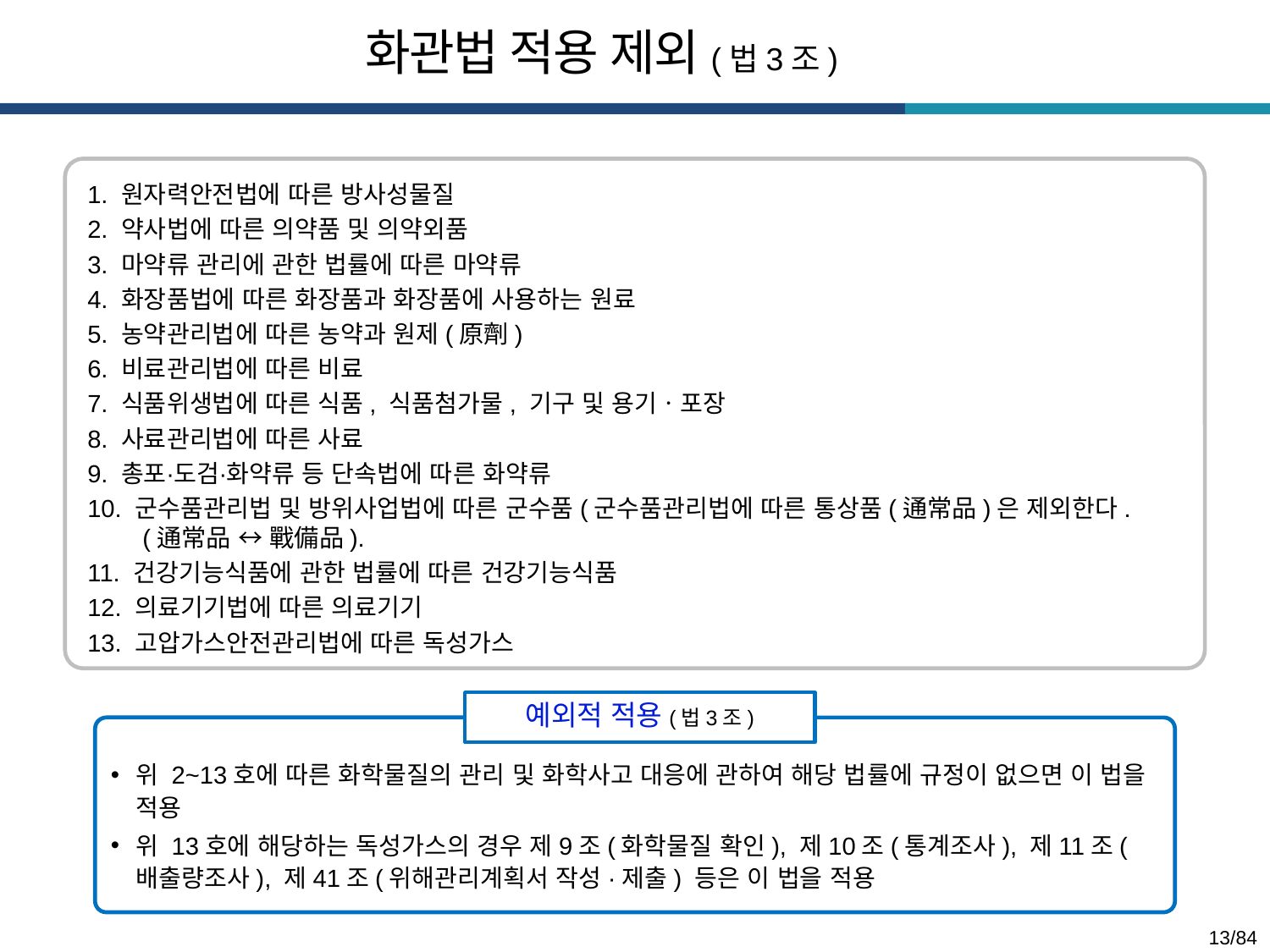

화관법 적용 제외(법3조)

1. 원자력안전법에 따른 방사성물질
2. 약사법에 따른 의약품 및 의약외품
3. 마약류 관리에 관한 법률에 따른 마약류
4. 화장품법에 따른 화장품과 화장품에 사용하는 원료
5. 농약관리법에 따른 농약과 원제(原劑)
6. 비료관리법에 따른 비료
7. 식품위생법에 따른 식품, 식품첨가물, 기구 및 용기ㆍ포장
8. 사료관리법에 따른 사료
9. 총포∙도검∙화약류 등 단속법에 따른 화약류
10. 군수품관리법 및 방위사업법에 따른 군수품(군수품관리법에 따른 통상품(通常品)은 제외한다. (通常品 ↔ 戰備品).
11. 건강기능식품에 관한 법률에 따른 건강기능식품
12. 의료기기법에 따른 의료기기
13. 고압가스안전관리법에 따른 독성가스
예외적 적용(법3조)

위 2~13호에 따른 화학물질의 관리 및 화학사고 대응에 관하여 해당 법률에 규정이 없으면 이 법을 적용
위 13호에 해당하는 독성가스의 경우 제9조(화학물질 확인), 제10조(통계조사), 제11조(배출량조사), 제41조(위해관리계획서 작성·제출) 등은 이 법을 적용